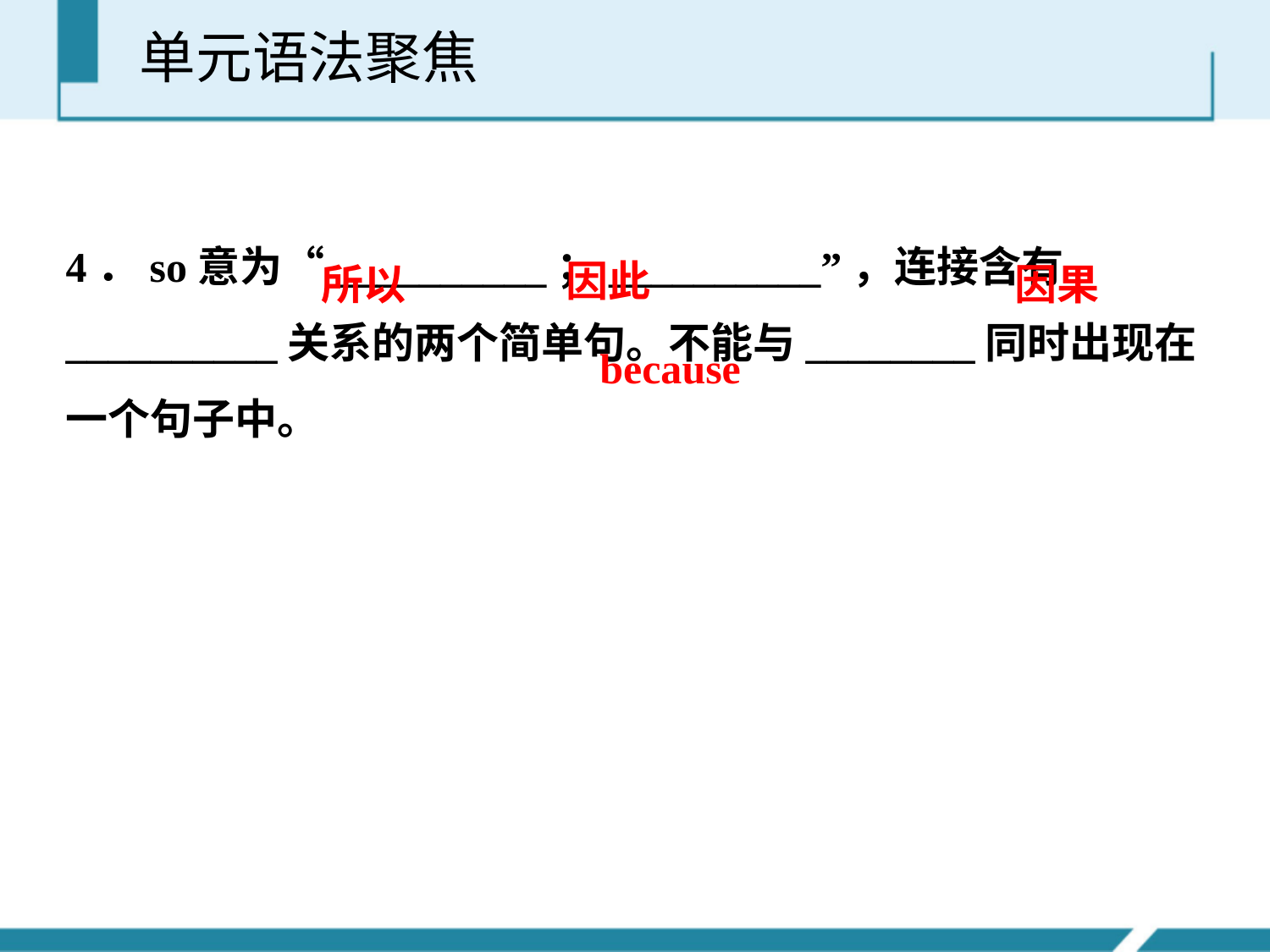

单元语法聚焦
因此
4．so意为“__________；__________”，连接含有__________关系的两个简单句。不能与________同时出现在一个句子中。
所以
　因果
　because